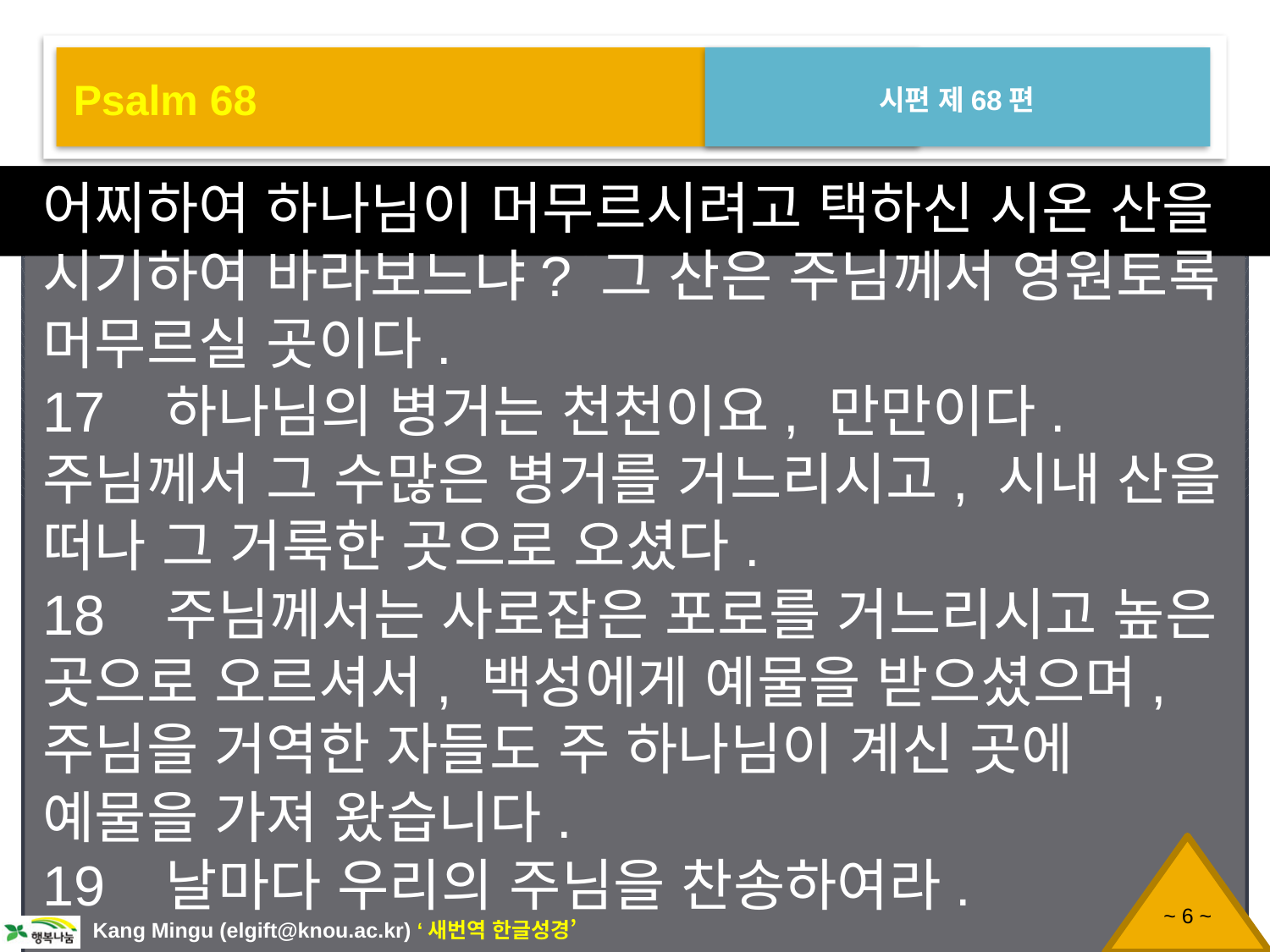

Psalm 68
시편 제68편
어찌하여 하나님이 머무르시려고 택하신 시온 산을 시기하여 바라보느냐? 그 산은 주님께서 영원토록 머무르실 곳이다.
17   하나님의 병거는 천천이요, 만만이다. 주님께서 그 수많은 병거를 거느리시고, 시내 산을 떠나 그 거룩한 곳으로 오셨다.
18   주님께서는 사로잡은 포로를 거느리시고 높은 곳으로 오르셔서, 백성에게 예물을 받으셨으며, 주님을 거역한 자들도 주 하나님이 계신 곳에 예물을 가져 왔습니다.
19   날마다 우리의 주님을 찬송하여라.